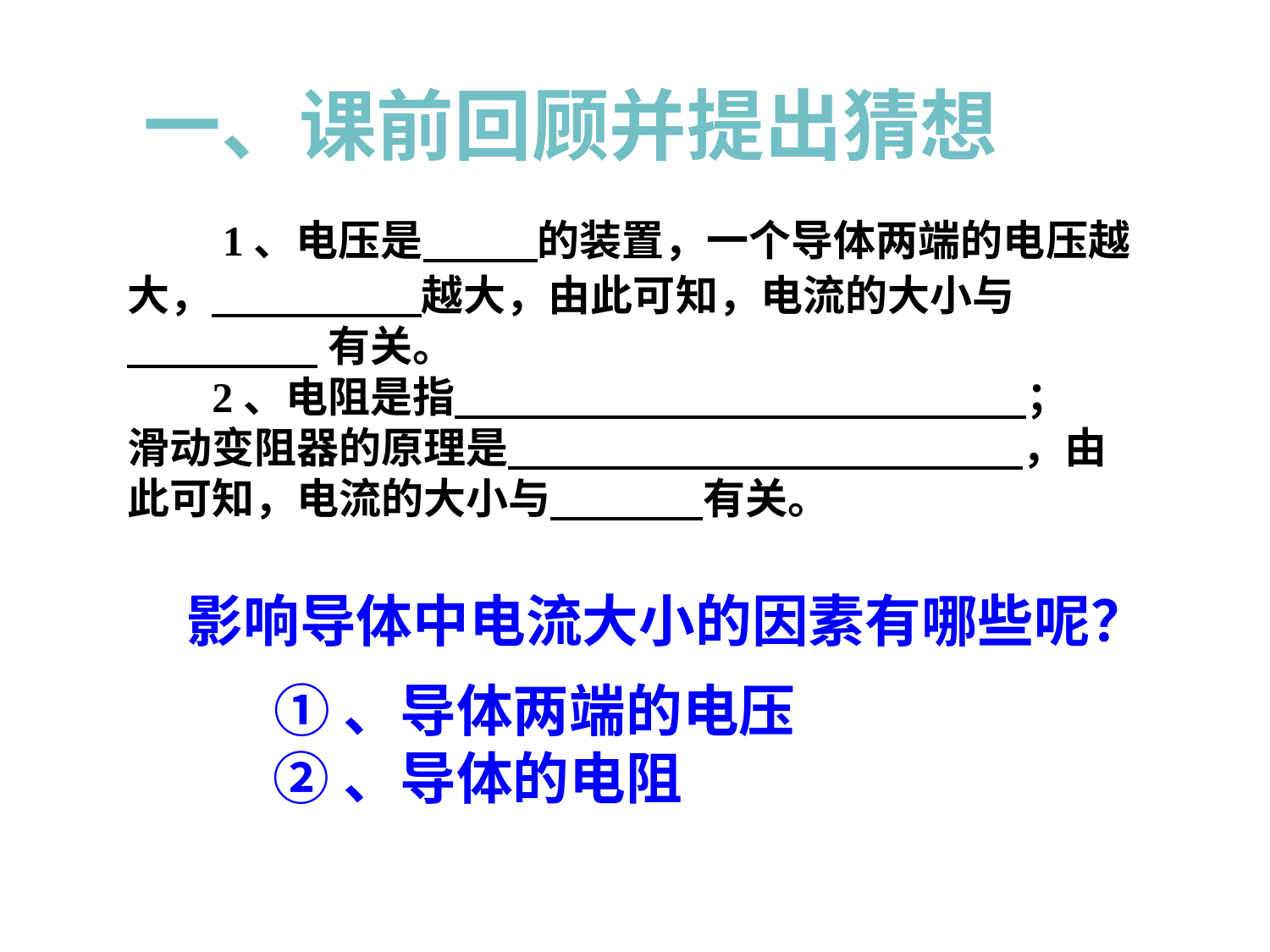

# 一、课前回顾并提出猜想
      1、电压是            的装置，一个导体两端的电压越大，                      越大，由此可知，电流的大小与
                    有关。
        2、电阻是指                                                            ；
滑动变阻器的原理是                                                      ，由此可知，电流的大小与                有关。
      影响导体中电流大小的因素有哪些呢？
      ①、导体两端的电压
      ②、导体的电阻